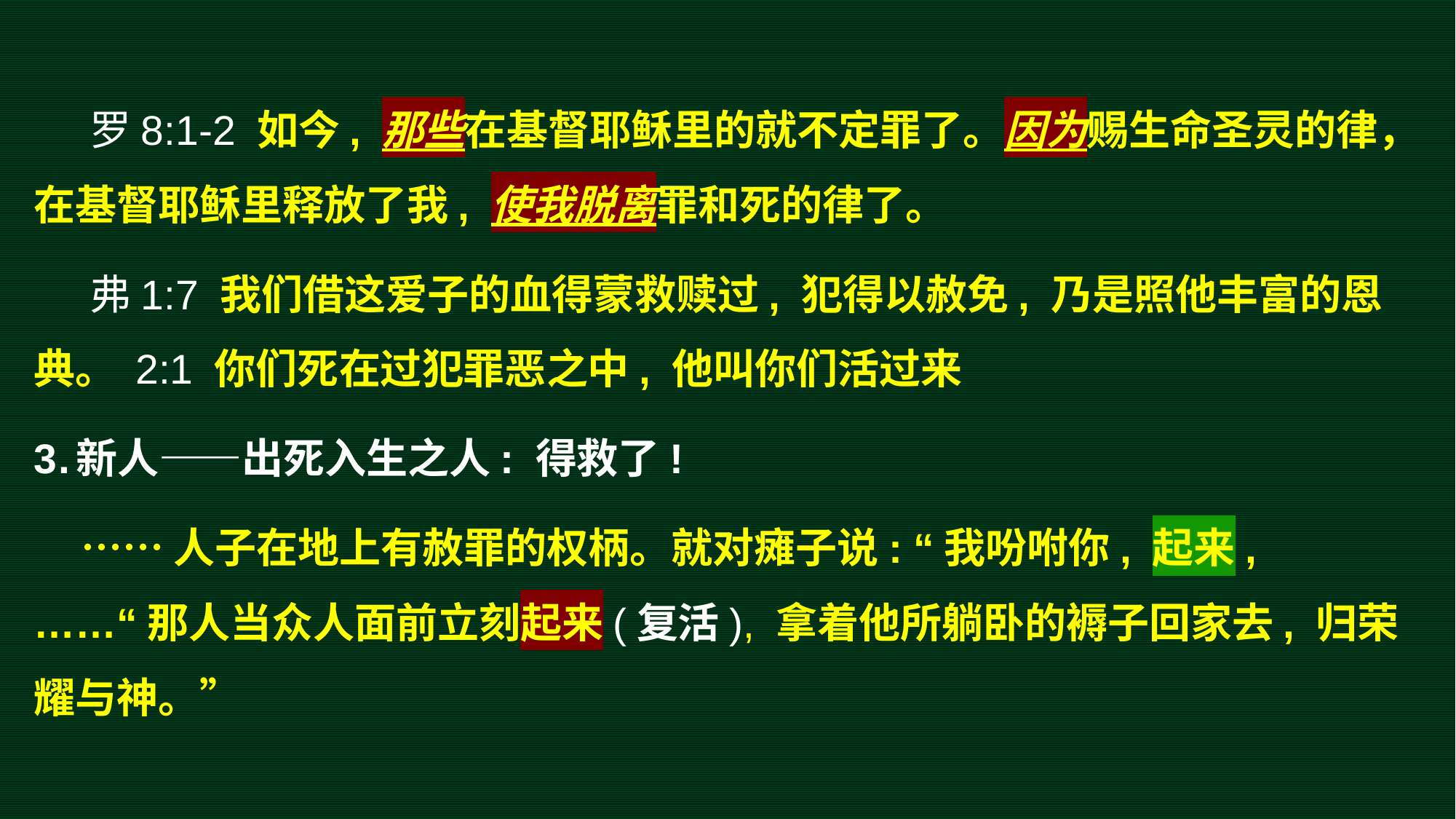

罗8:1-2 如今, 那些在基督耶稣里的就不定罪了。因为赐生命圣灵的律，在基督耶稣里释放了我, 使我脱离罪和死的律了。
     弗1:7 我们借这爱子的血得蒙救赎过, 犯得以赦免, 乃是照他丰富的恩典。 2:1 你们死在过犯罪恶之中, 他叫你们活过来
新人——出死入生之人: 得救了!
     ……人子在地上有赦罪的权柄。就对瘫子说: “我吩咐你, 起来, ……“那人当众人面前立刻起来(复活), 拿着他所躺卧的褥子回家去, 归荣耀与神。”